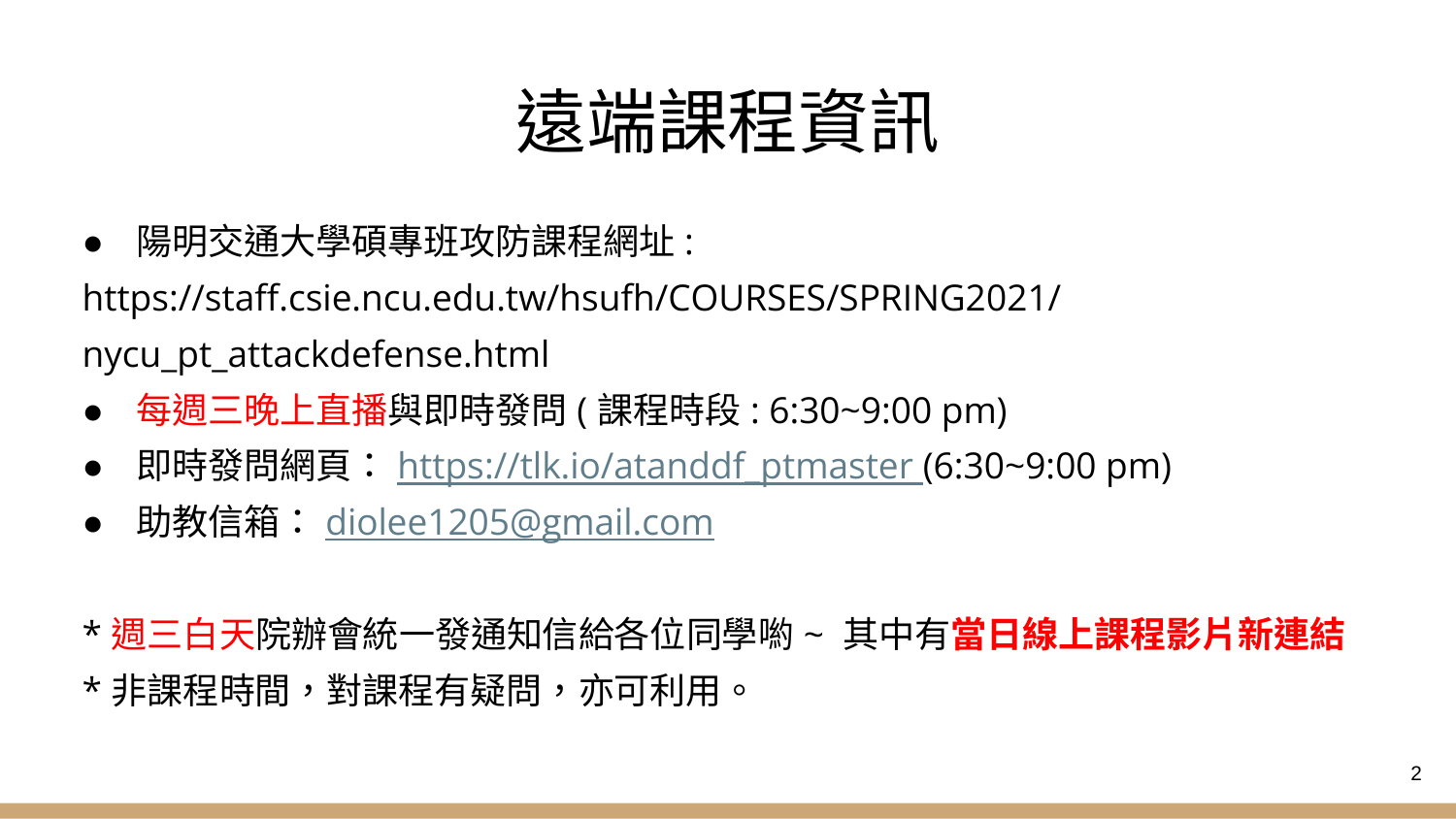

# 遠端課程資訊
陽明交通大學碩專班攻防課程網址:
https://staff.csie.ncu.edu.tw/hsufh/COURSES/SPRING2021/nycu_pt_attackdefense.html
每週三晚上直播與即時發問(課程時段: 6:30~9:00 pm)
即時發問網頁：https://tlk.io/atanddf_ptmaster (6:30~9:00 pm)
助教信箱：diolee1205@gmail.com

*週三白天院辦會統一發通知信給各位同學喲~ 其中有當日線上課程影片新連結
*非課程時間，對課程有疑問，亦可利用。
2